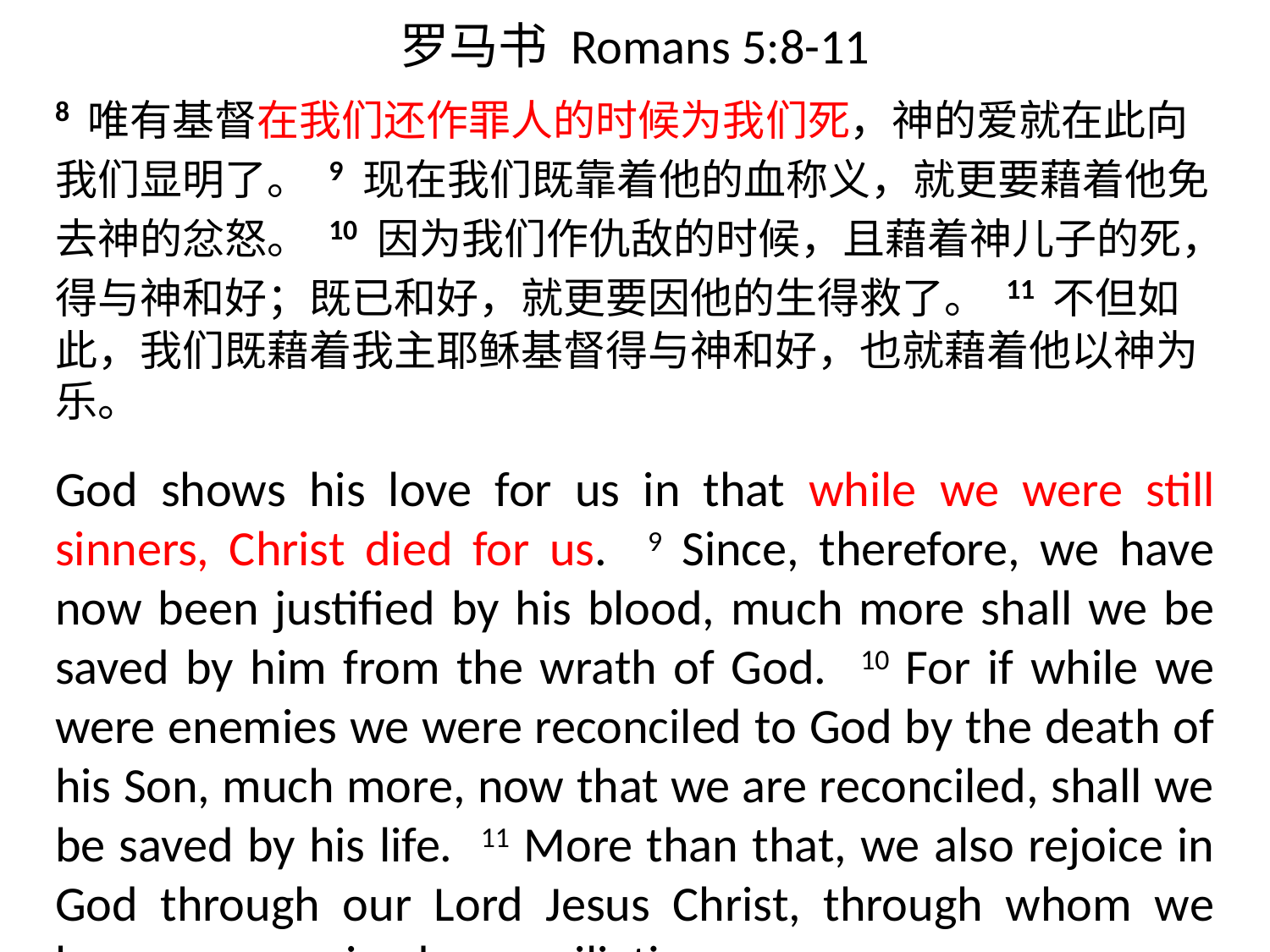

# 罗马书 Romans 5:8-11
8 唯有基督在我们还作罪人的时候为我们死，神的爱就在此向我们显明了。 9 现在我们既靠着他的血称义，就更要藉着他免去神的忿怒。 10 因为我们作仇敌的时候，且藉着神儿子的死，得与神和好；既已和好，就更要因他的生得救了。 11 不但如此，我们既藉着我主耶稣基督得与神和好，也就藉着他以神为乐。

God shows his love for us in that while we were still sinners, Christ died for us.  9 Since, therefore, we have now been justified by his blood, much more shall we be saved by him from the wrath of God.  10 For if while we were enemies we were reconciled to God by the death of his Son, much more, now that we are reconciled, shall we be saved by his life.  11 More than that, we also rejoice in God through our Lord Jesus Christ, through whom we have now received reconciliation.